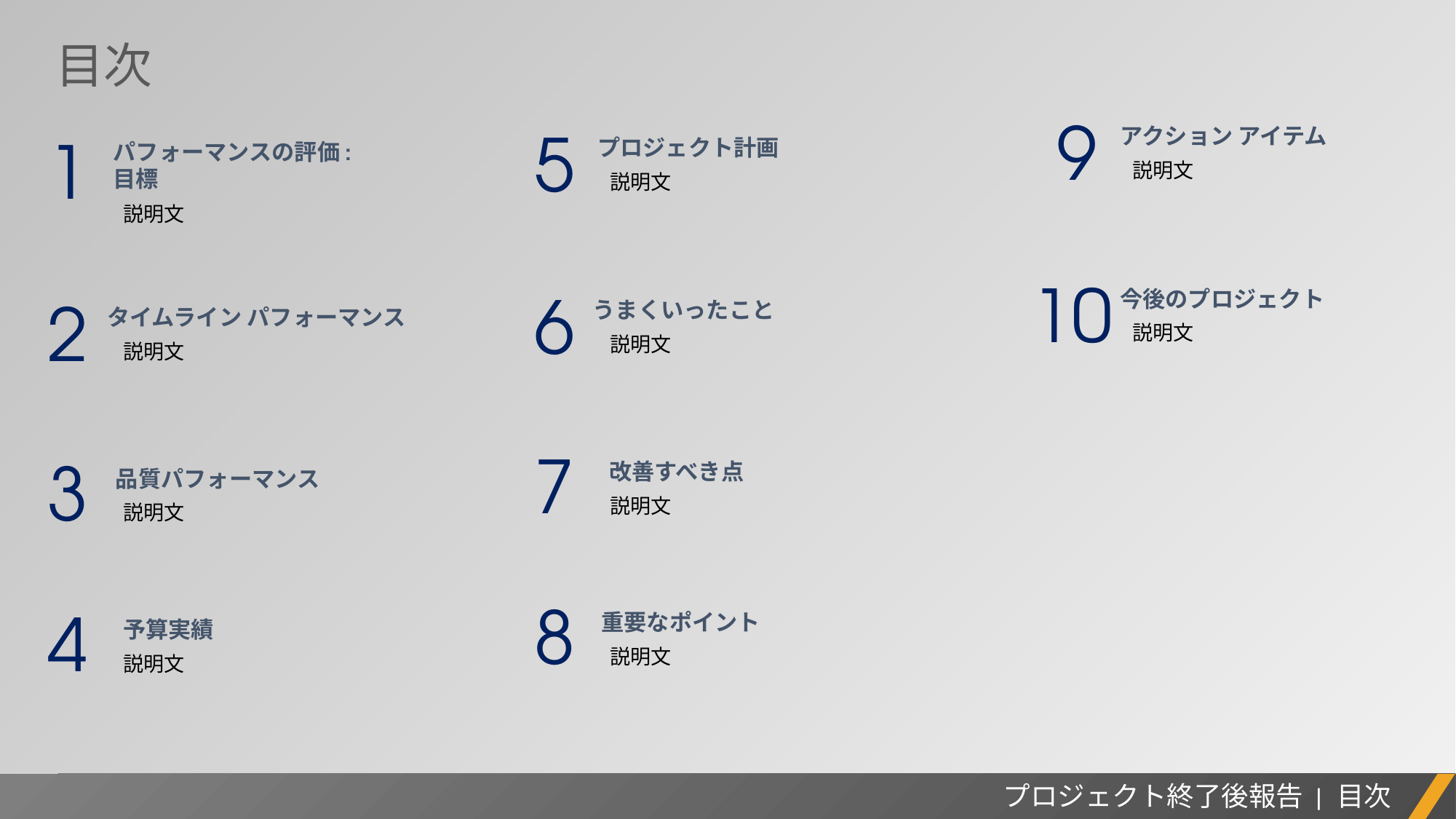

目次
9
5
1
アクション アイテム
プロジェクト計画
パフォーマンスの評価:
目標
説明文
説明文
説明文
10
6
2
今後のプロジェクト
うまくいったこと
タイムライン パフォーマンス
説明文
説明文
説明文
7
3
改善すべき点
品質パフォーマンス
説明文
説明文
8
4
重要なポイント
予算実績
説明文
説明文
プロジェクト終了後報告 | 目次